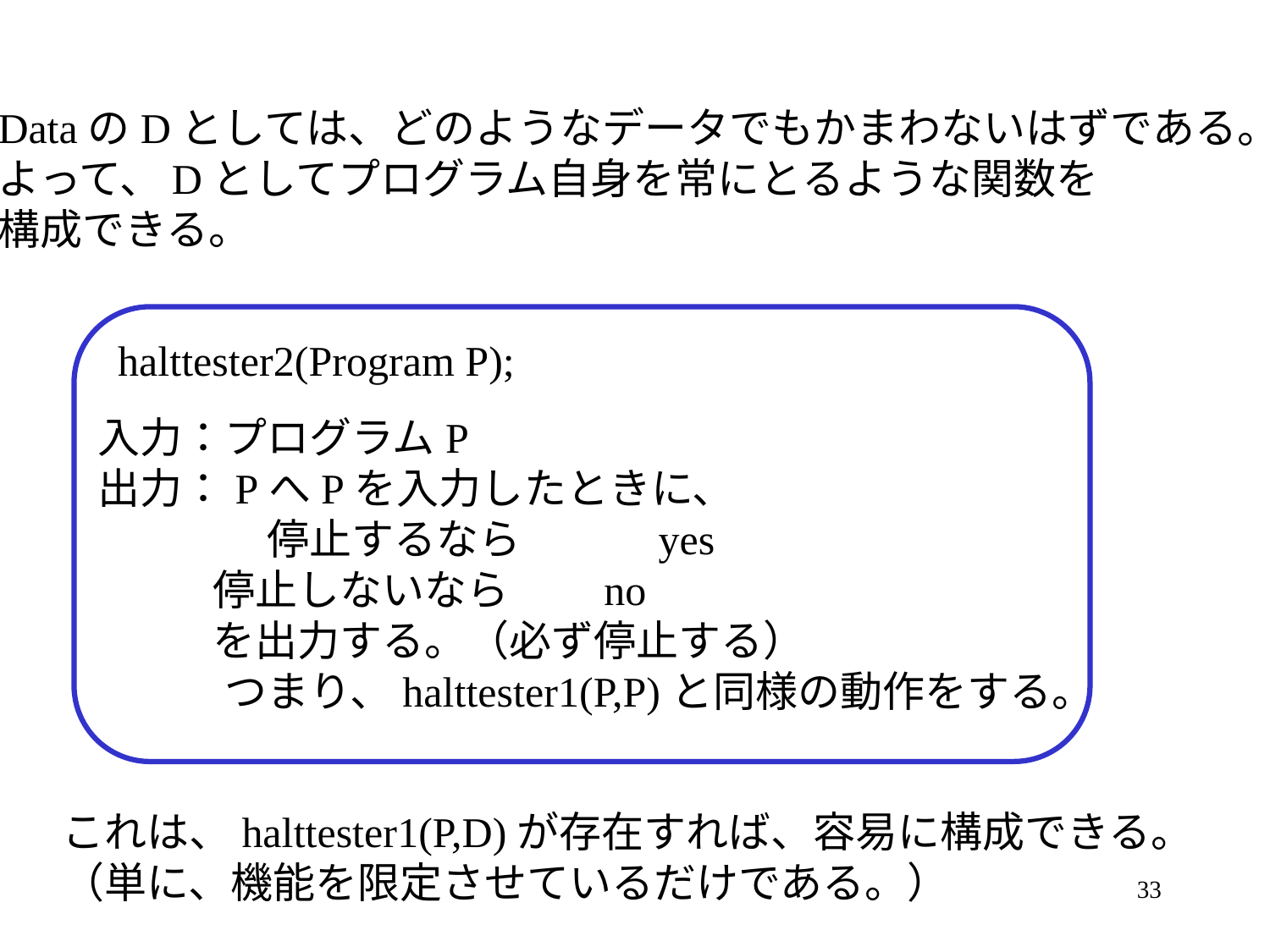

DataのDとしては、どのようなデータでもかまわないはずである。
よって、Dとしてプログラム自身を常にとるような関数を
構成できる。

halttester2(Program P);
入力：プログラムP
出力：PへPを入力したときに、
　　　　停止するなら　　　yes
           停止しないなら　　no
           を出力する。（必ず停止する）
	つまり、halttester1(P,P)と同様の動作をする。
これは、halttester1(P,D)が存在すれば、容易に構成できる。
（単に、機能を限定させているだけである。）
33